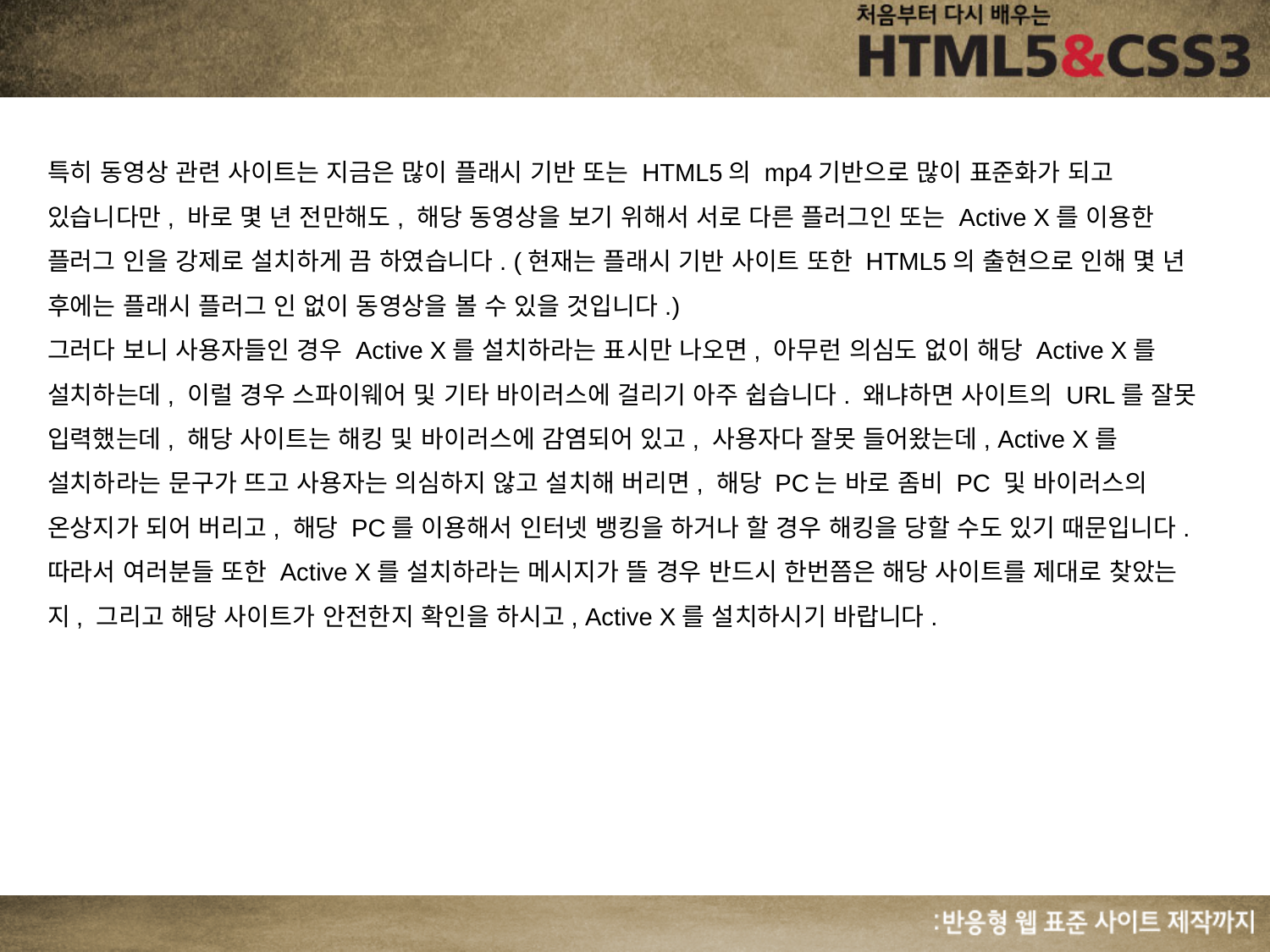

특히 동영상 관련 사이트는 지금은 많이 플래시 기반 또는 HTML5의 mp4기반으로 많이 표준화가 되고 있습니다만, 바로 몇 년 전만해도, 해당 동영상을 보기 위해서 서로 다른 플러그인 또는 Active X를 이용한 플러그 인을 강제로 설치하게 끔 하였습니다. (현재는 플래시 기반 사이트 또한 HTML5의 출현으로 인해 몇 년 후에는 플래시 플러그 인 없이 동영상을 볼 수 있을 것입니다.)
그러다 보니 사용자들인 경우 Active X를 설치하라는 표시만 나오면, 아무런 의심도 없이 해당 Active X를 설치하는데, 이럴 경우 스파이웨어 및 기타 바이러스에 걸리기 아주 쉽습니다. 왜냐하면 사이트의 URL를 잘못 입력했는데, 해당 사이트는 해킹 및 바이러스에 감염되어 있고, 사용자다 잘못 들어왔는데, Active X를 설치하라는 문구가 뜨고 사용자는 의심하지 않고 설치해 버리면, 해당 PC는 바로 좀비 PC 및 바이러스의 온상지가 되어 버리고, 해당 PC를 이용해서 인터넷 뱅킹을 하거나 할 경우 해킹을 당할 수도 있기 때문입니다. 따라서 여러분들 또한 Active X를 설치하라는 메시지가 뜰 경우 반드시 한번쯤은 해당 사이트를 제대로 찾았는지, 그리고 해당 사이트가 안전한지 확인을 하시고, Active X를 설치하시기 바랍니다.